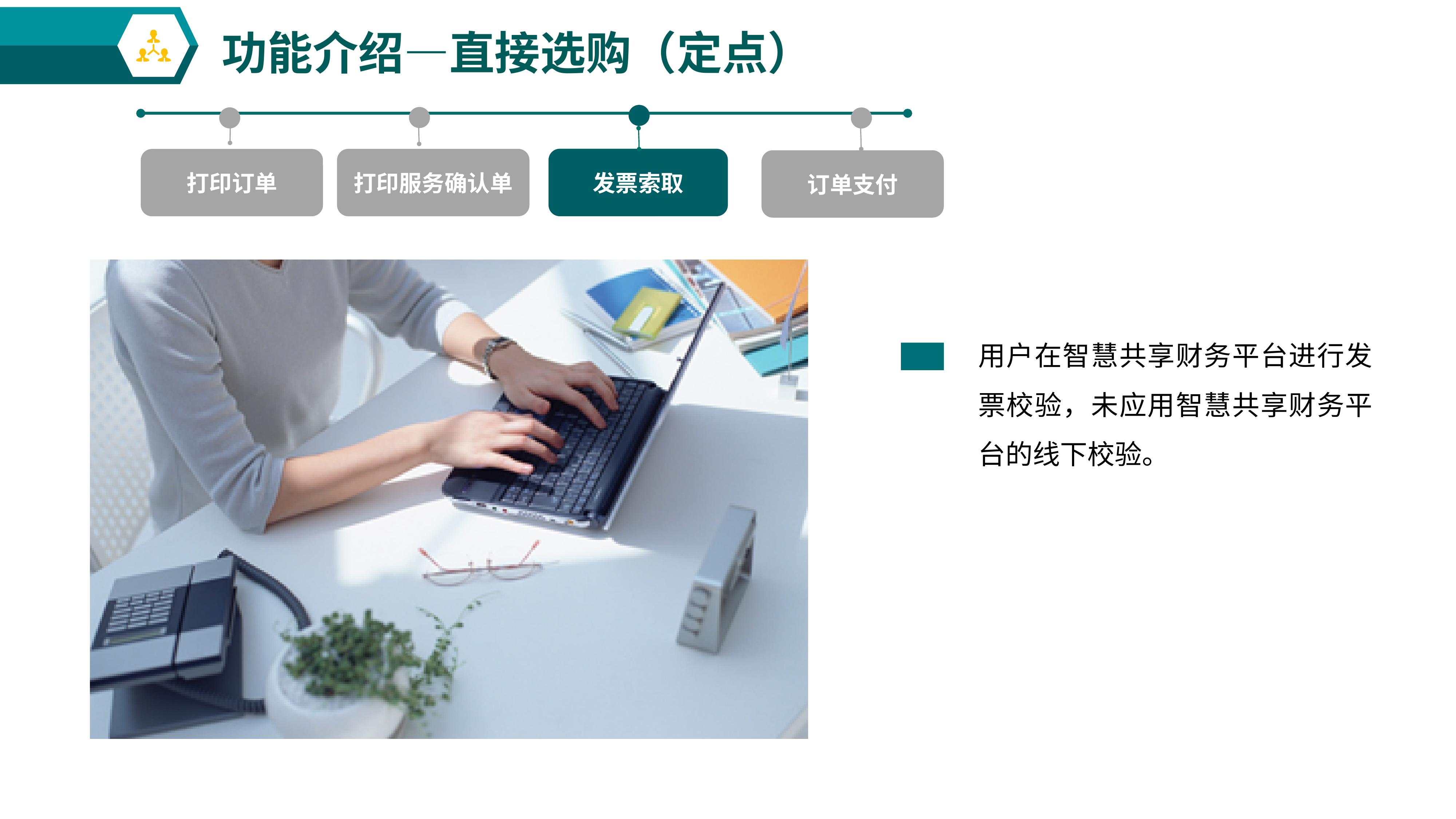

功能介绍—直接选购（定点）

发票索取
打印服务确认单
打印订单
订单支付

用户在智慧共享财务平台进行发票校验，未应用智慧共享财务平台的线下校验。